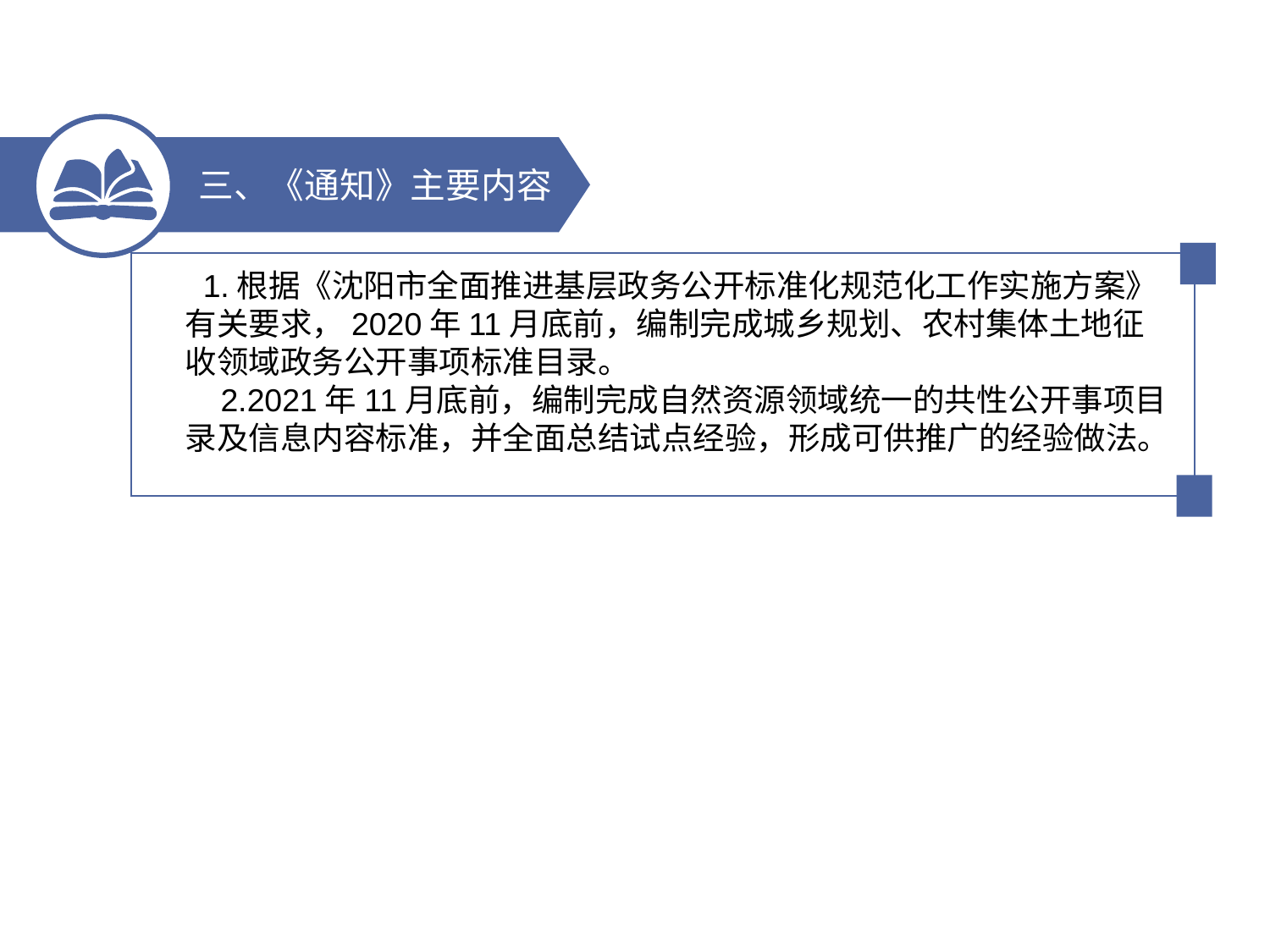

三、《通知》主要内容

  1.根据《沈阳市全面推进基层政务公开标准化规范化工作实施方案》有关要求，2020年11月底前，编制完成城乡规划、农村集体土地征收领域政务公开事项标准目录。
    2.2021年11月底前，编制完成自然资源领域统一的共性公开事项目录及信息内容标准，并全面总结试点经验，形成可供推广的经验做法。